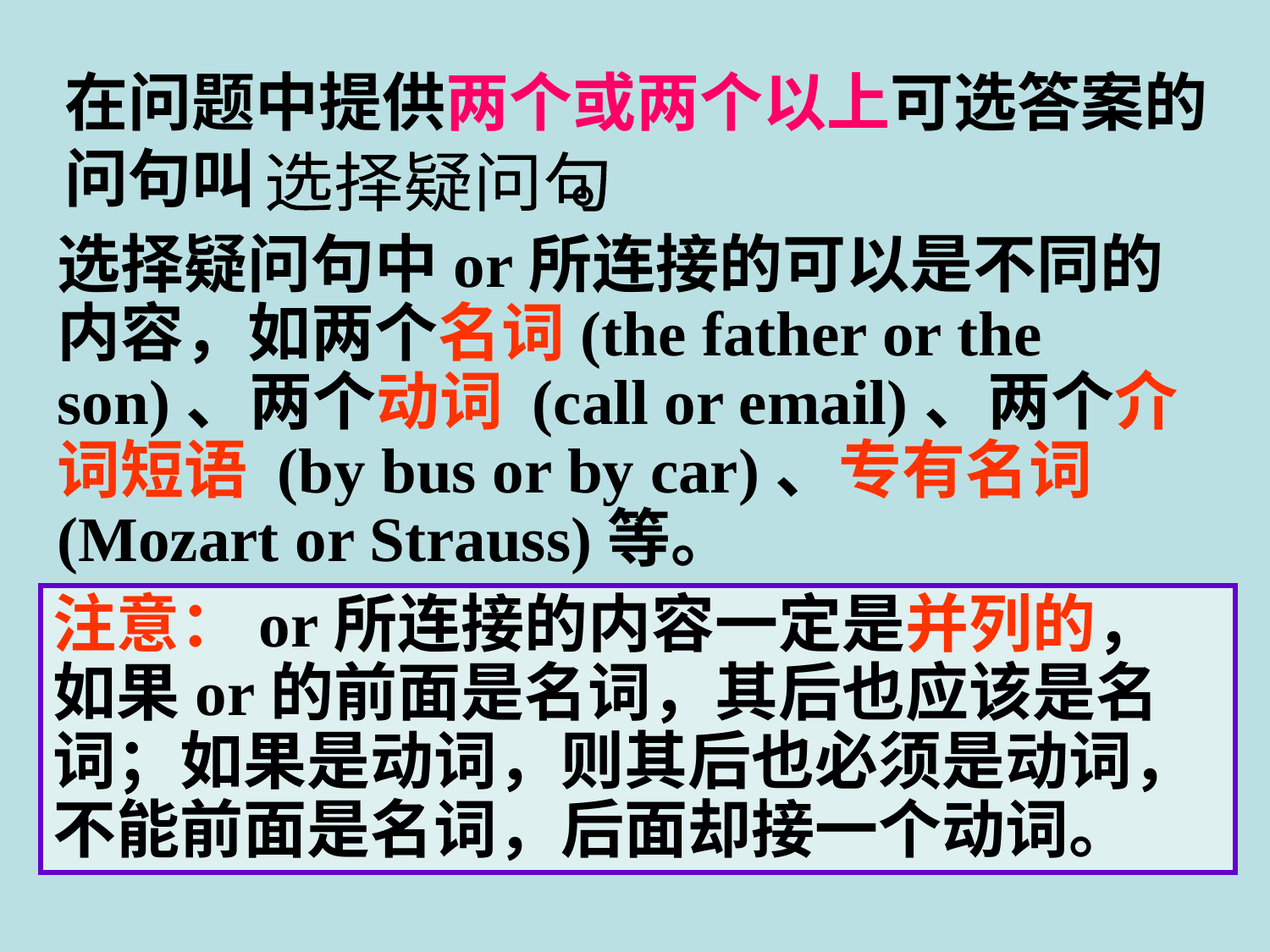

在问题中提供两个或两个以上可选答案的问句叫                      。
选择疑问句
选择疑问句中or所连接的可以是不同的内容，如两个名词(the father or the son)、两个动词 (call or email)、两个介词短语 (by bus or by car)、专有名词 (Mozart or Strauss)等。
注意：or所连接的内容一定是并列的，如果or的前面是名词，其后也应该是名词；如果是动词，则其后也必须是动词，不能前面是名词，后面却接一个动词。